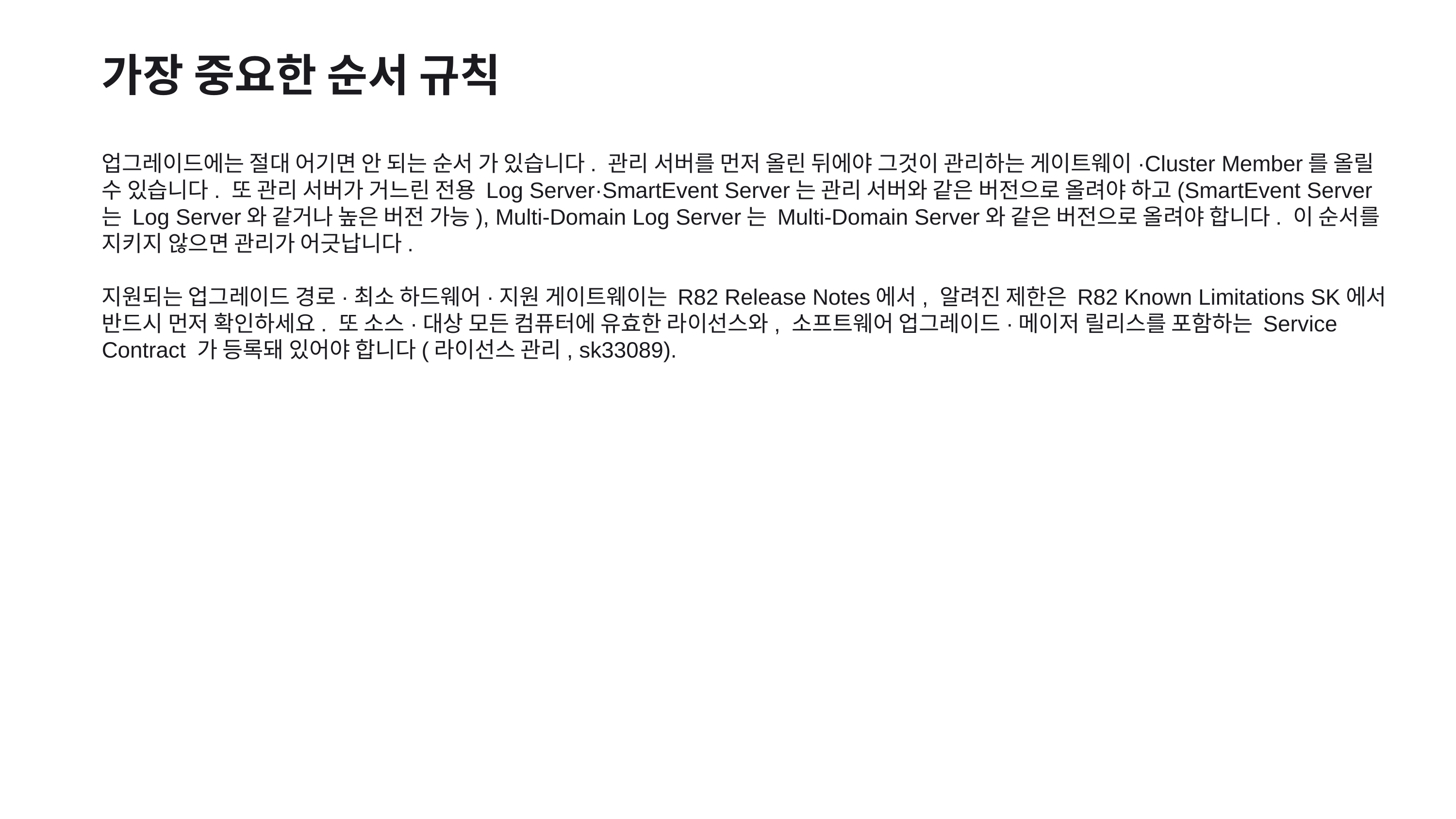

가장 중요한 순서 규칙
업그레이드에는 절대 어기면 안 되는 순서 가 있습니다. 관리 서버를 먼저 올린 뒤에야 그것이 관리하는 게이트웨이·Cluster Member를 올릴 수 있습니다. 또 관리 서버가 거느린 전용 Log Server·SmartEvent Server는 관리 서버와 같은 버전으로 올려야 하고(SmartEvent Server는 Log Server와 같거나 높은 버전 가능), Multi-Domain Log Server는 Multi-Domain Server와 같은 버전으로 올려야 합니다. 이 순서를 지키지 않으면 관리가 어긋납니다.

지원되는 업그레이드 경로·최소 하드웨어·지원 게이트웨이는 R82 Release Notes에서, 알려진 제한은 R82 Known Limitations SK에서 반드시 먼저 확인하세요. 또 소스·대상 모든 컴퓨터에 유효한 라이선스와, 소프트웨어 업그레이드·메이저 릴리스를 포함하는 Service Contract 가 등록돼 있어야 합니다(라이선스 관리, sk33089).